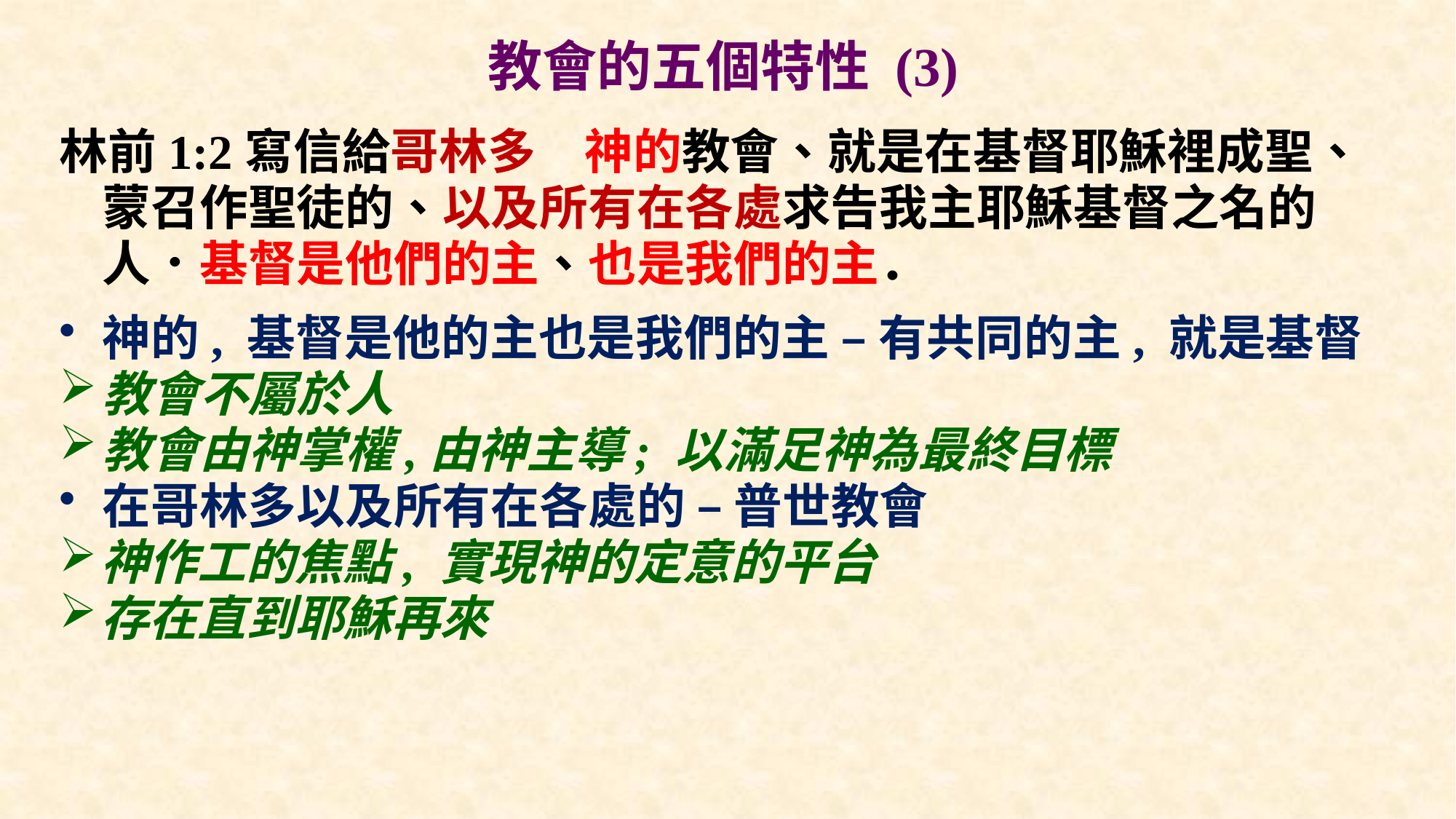

# 教會的五個特性 (3)
林前1:2寫信給哥林多　神的教會、就是在基督耶穌裡成聖、蒙召作聖徒的、以及所有在各處求告我主耶穌基督之名的人．基督是他們的主、也是我們的主．
神的, 基督是他的主也是我們的主 – 有共同的主, 就是基督
教會不屬於人
教會由神掌權,由神主導; 以滿足神為最終目標
在哥林多以及所有在各處的 – 普世教會
神作工的焦點, 實現神的定意的平台
存在直到耶穌再來